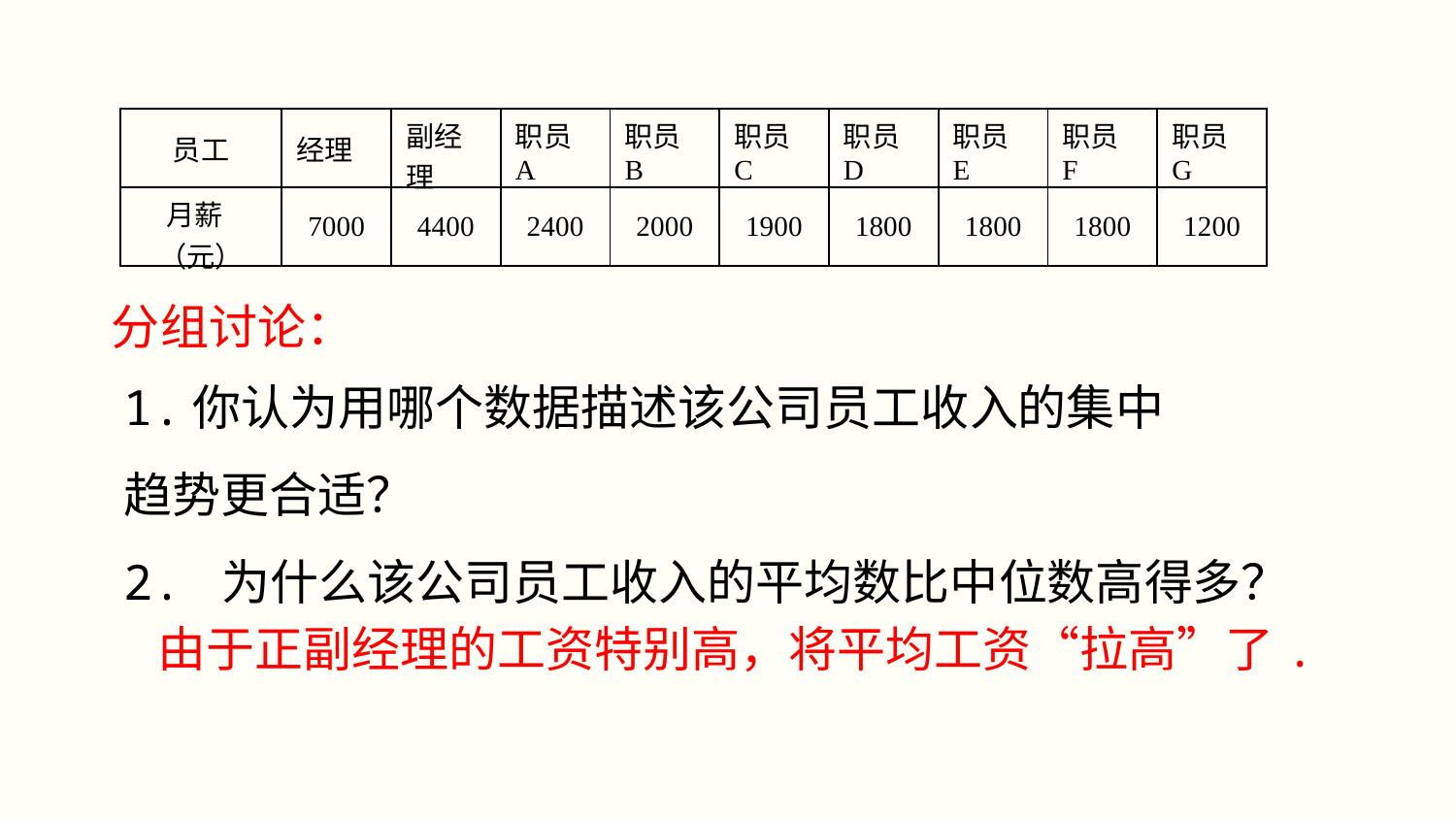

| 员工 | 经理 | 副经理 | 职员A | 职员B | 职员C | 职员D | 职员E | 职员F | 职员G |
| --- | --- | --- | --- | --- | --- | --- | --- | --- | --- |
| 月薪 （元） | 7000 | 4400 | 2400 | 2000 | 1900 | 1800 | 1800 | 1800 | 1200 |
分组讨论：
1.你认为用哪个数据描述该公司员工收入的集中	趋势更合适？
2. 为什么该公司员工收入的平均数比中位数高得多？

由于正副经理的工资特别高，将平均工资“拉高”了.